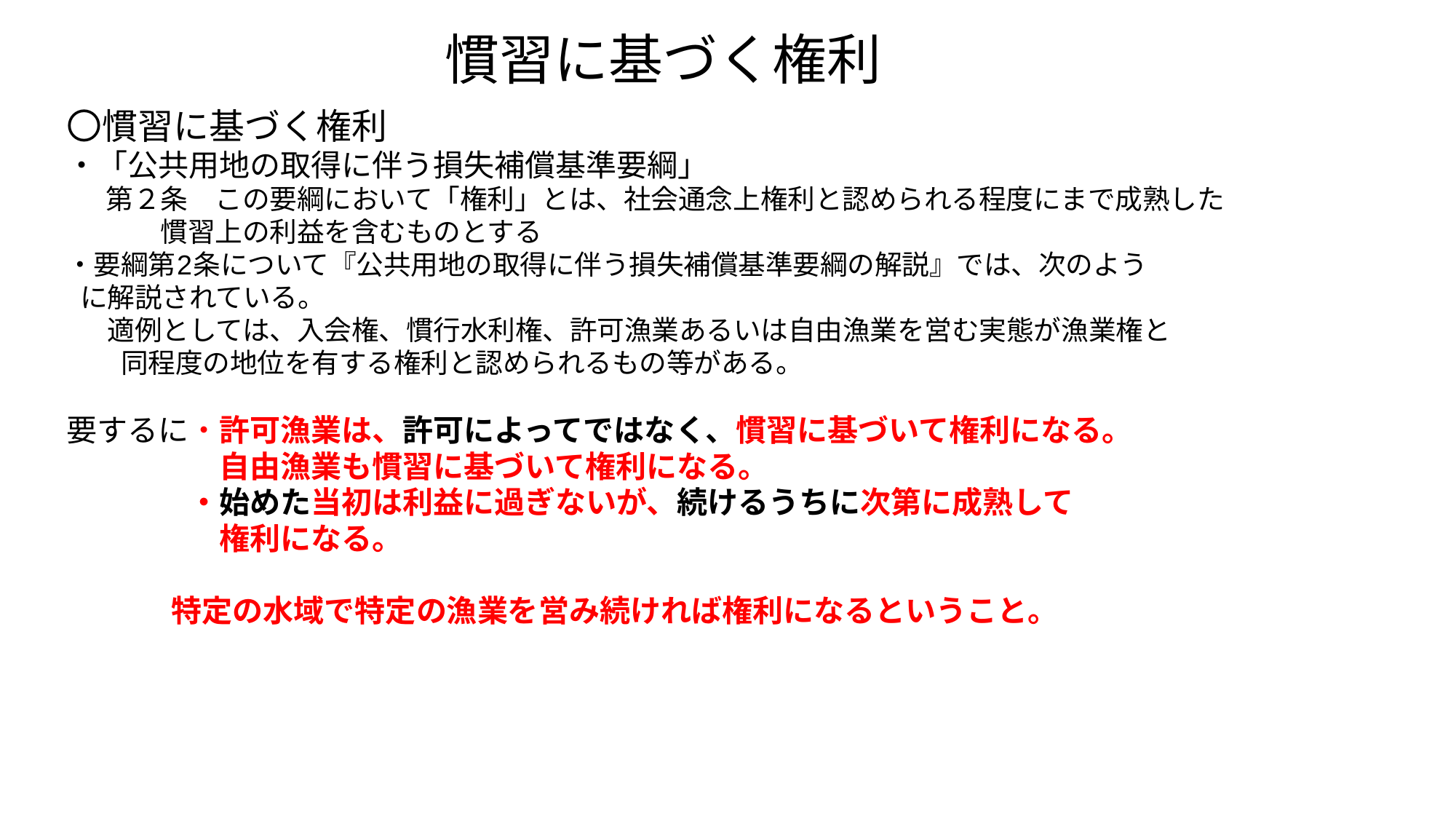

# 慣習に基づく権利
〇慣習に基づく権利
・「公共用地の取得に伴う損失補償基準要綱」
　  第２条　この要綱において「権利」とは、社会通念上権利と認められる程度にまで成熟した
               慣習上の利益を含むものとする
・要綱第2条について『公共用地の取得に伴う損失補償基準要綱の解説』では、次のよう
  に解説されている。
  　適例としては、入会権、慣行水利権、許可漁業あるいは自由漁業を営む実態が漁業権と
　　同程度の地位を有する権利と認められるもの等がある。

要するに・許可漁業は、許可によってではなく、慣習に基づいて権利になる。
　　　　　自由漁業も慣習に基づいて権利になる。
　　　　・始めた当初は利益に過ぎないが、続けるうちに次第に成熟して
　　　　　権利になる。

               特定の水域で特定の漁業を営み続ければ権利になるということ。